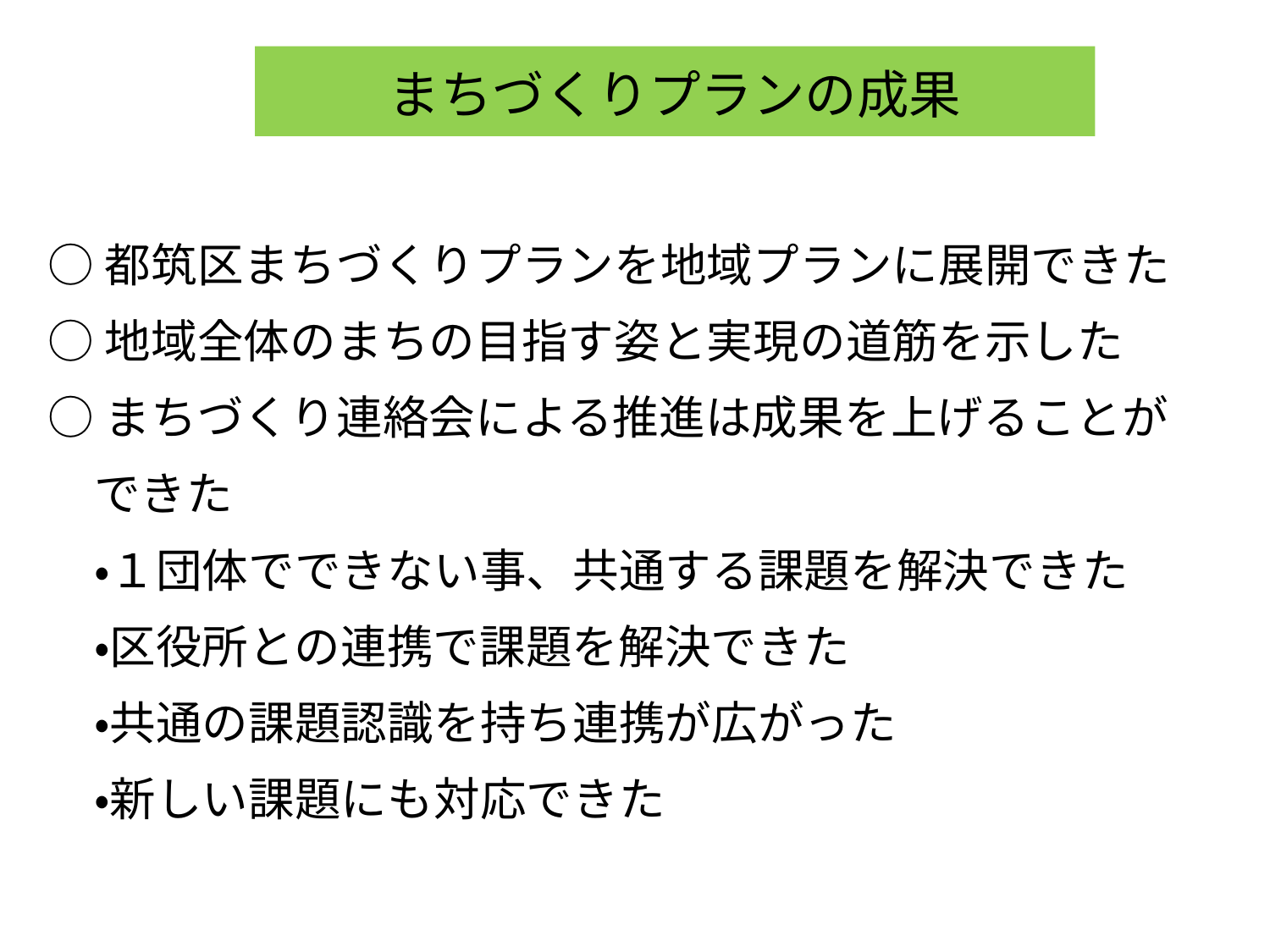

# まちづくりプランの成果
○都筑区まちづくりプランを地域プランに展開できた
○地域全体のまちの目指す姿と実現の道筋を示した
○まちづくり連絡会による推進は成果を上げることが
　できた
　・１団体でできない事、共通する課題を解決できた
　・区役所との連携で課題を解決できた
　・共通の課題認識を持ち連携が広がった
　・新しい課題にも対応できた